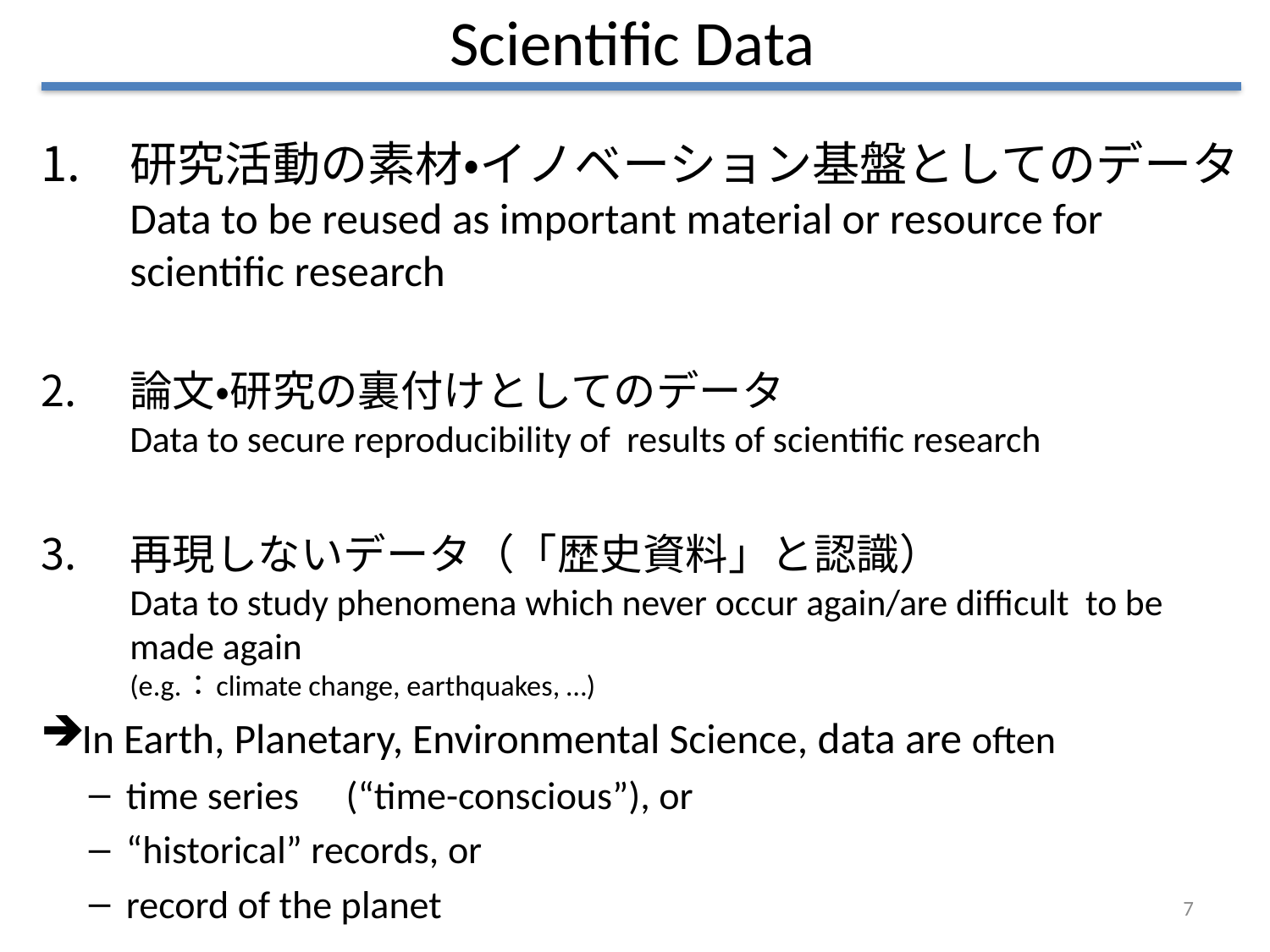

# Scientific Data
研究活動の素材・イノベーション基盤としてのデータ
Data to be reused as important material or resource for scientific research

論文・研究の裏付けとしてのデータ
Data to secure reproducibility of  results of scientific research

再現しないデータ（「歴史資料」と認識）
Data to study phenomena which never occur again/are difficult  to be made again
(e.g.：climate change, earthquakes, …)
In Earth, Planetary, Environmental Science, data are often
time series　(“time-conscious”), or
“historical” records, or
record of the planet
7